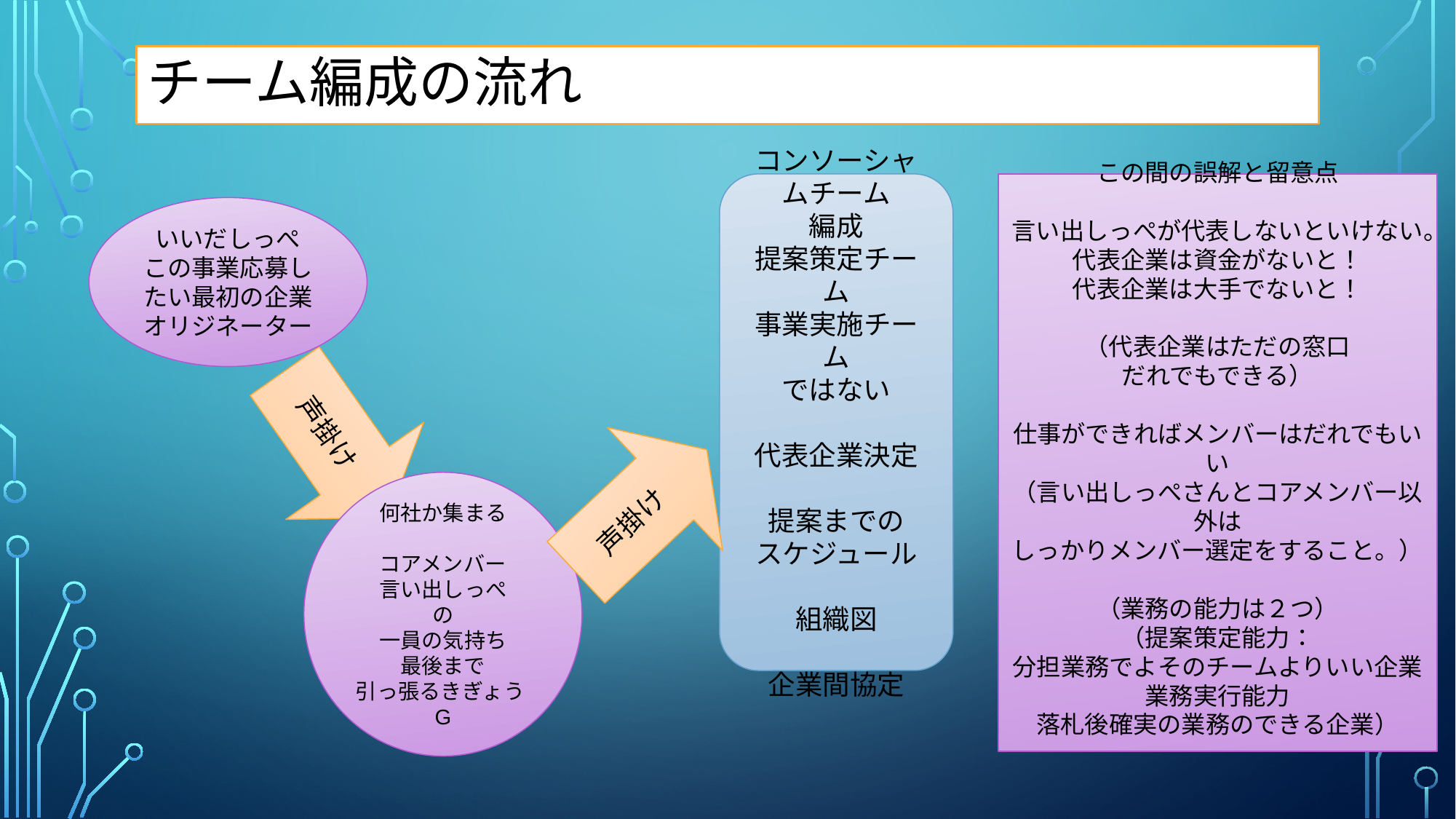

# チーム編成の流れ
コンソーシャムチーム
編成
提案策定チーム
事業実施チーム
ではない

代表企業決定

提案までの
スケジュール

組織図

企業間協定
この間の誤解と留意点

言い出しっぺが代表しないといけない。
代表企業は資金がないと！
代表企業は大手でないと！

（代表企業はただの窓口
だれでもできる）

仕事ができればメンバーはだれでもいい
（言い出しっぺさんとコアメンバー以外は
しっかりメンバー選定をすること。）

（業務の能力は２つ）
（提案策定能力：
分担業務でよそのチームよりいい企業
業務実行能力
落札後確実の業務のできる企業）

いいだしっぺ
この事業応募したい最初の企業
オリジネーター
声掛け
声掛け
何社か集まる

コアメンバー
言い出しっぺ
の
一員の気持ち
最後まで
引っ張るきぎょうG